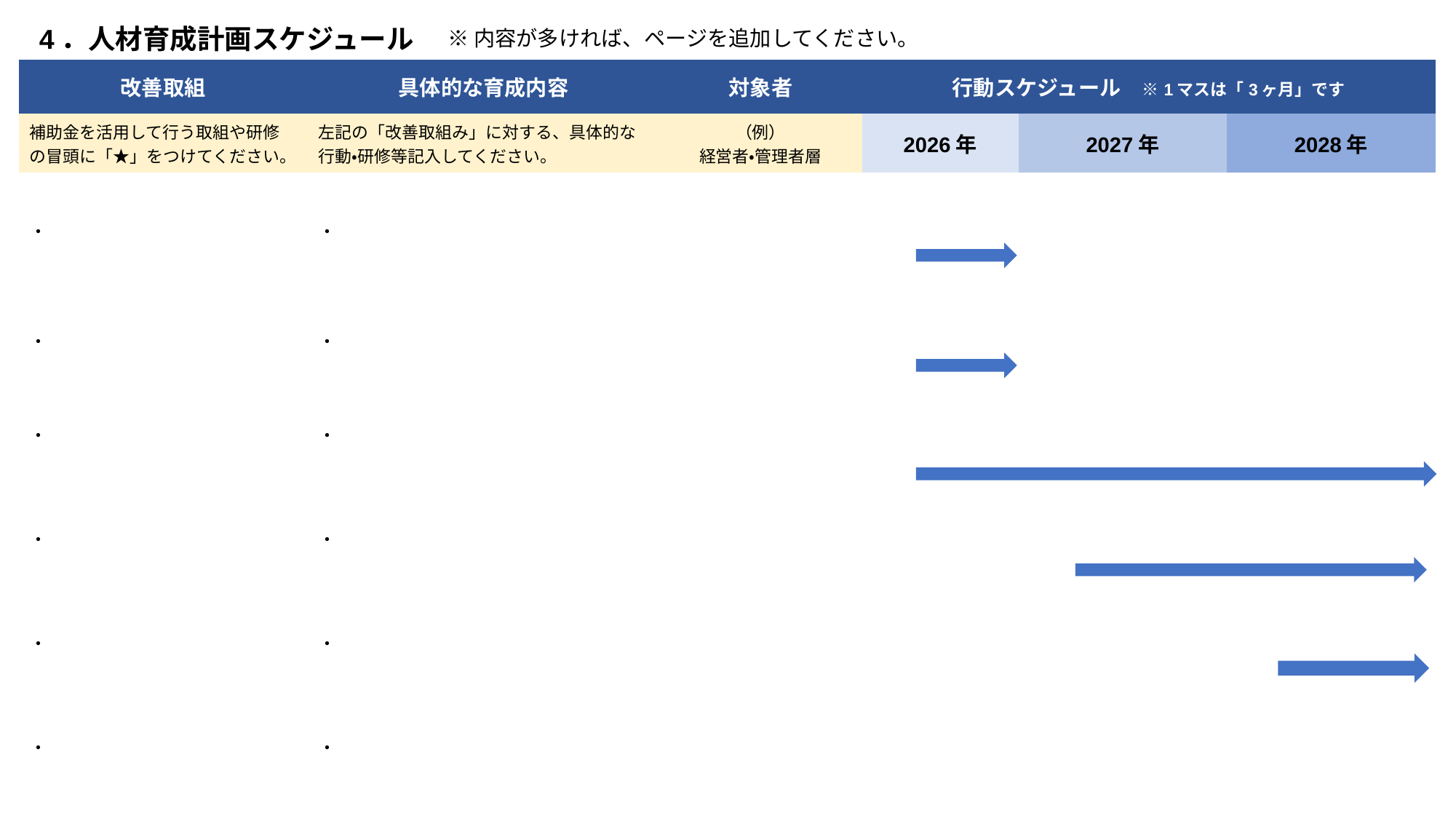

4．人材育成計画スケジュール
※内容が多ければ、ページを追加してください。
| 改善取組 | 具体的な育成内容 | 対象者 | 行動スケジュール　※1マスは「3ヶ月」です |  |  |  |  |  |  |  |  |  |  |
| --- | --- | --- | --- | --- | --- | --- | --- | --- | --- | --- | --- | --- | --- |
| 補助金を活用して行う取組や研修の冒頭に「★」をつけてください。 | 左記の「改善取組み」に対する、具体的な行動・研修等記入してください。 | （例） 経営者・管理者層 | 2026年 |  |  | 2027年 |  |  |  | 2028年 |  |  |  |
| ・ | ・ |  |  |  |  |  |  |  |  |  |  |  |  |
| ・ | ・ |  |  |  |  |  |  |  |  |  |  |  |  |
| ・ | ・ |  |  |  |  |  |  |  |  |  |  |  |  |
| ・ | ・ |  |  |  |  |  |  |  |  |  |  |  |  |
| ・ | ・ |  |  |  |  |  |  |  |  |  |  |  |  |
| ・ | ・ |  |  |  |  |  |  |  |  |  |  |  |  |